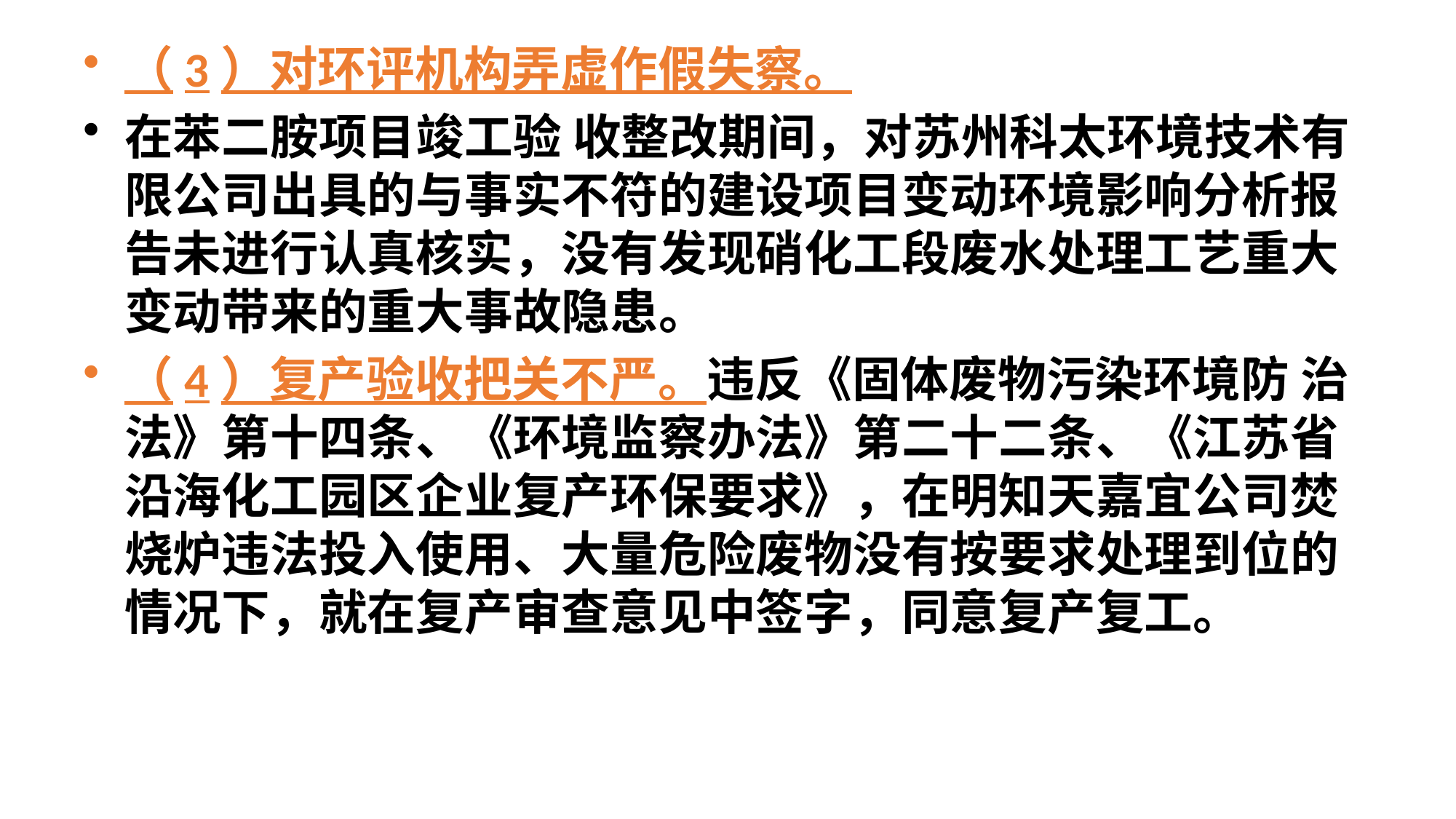

（3）对环评机构弄虚作假失察。
在苯二胺项目竣工验 收整改期间，对苏州科太环境技术有限公司出具的与事实不符的建设项目变动环境影响分析报告未进行认真核实，没有发现硝化工段废水处理工艺重大变动带来的重大事故隐患。
（4）复产验收把关不严。违反《固体废物污染环境防 治法》第十四条、《环境监察办法》第二十二条、《江苏省 沿海化工园区企业复产环保要求》，在明知天嘉宜公司焚 烧炉违法投入使用、大量危险废物没有按要求处理到位的情况下，就在复产审查意见中签字，同意复产复工。
64